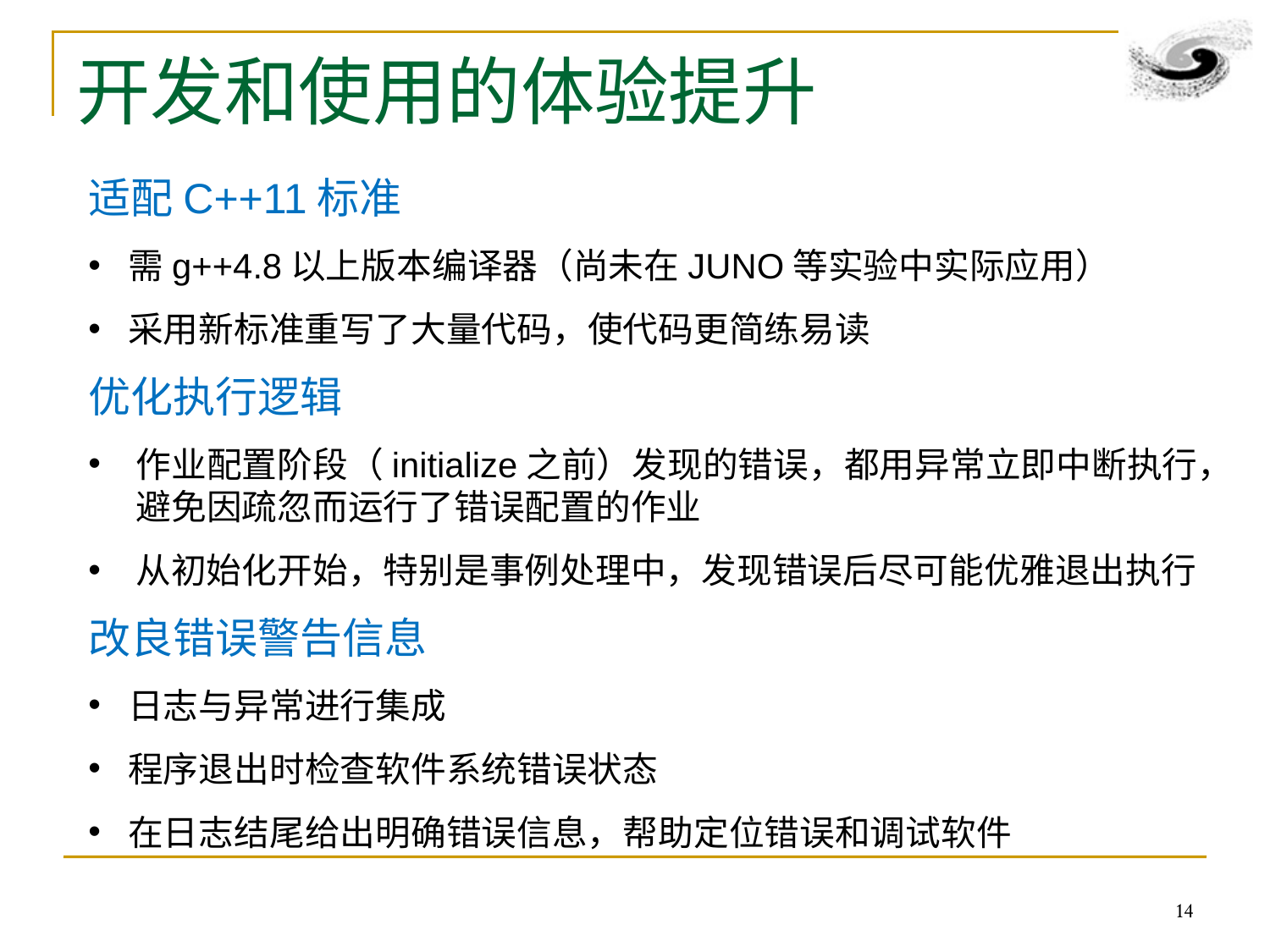

# 开发和使用的体验提升
适配C++11标准
需g++4.8以上版本编译器（尚未在JUNO等实验中实际应用）
采用新标准重写了大量代码，使代码更简练易读
优化执行逻辑
作业配置阶段（initialize之前）发现的错误，都用异常立即中断执行，避免因疏忽而运行了错误配置的作业
从初始化开始，特别是事例处理中，发现错误后尽可能优雅退出执行
改良错误警告信息
日志与异常进行集成
程序退出时检查软件系统错误状态
在日志结尾给出明确错误信息，帮助定位错误和调试软件
14